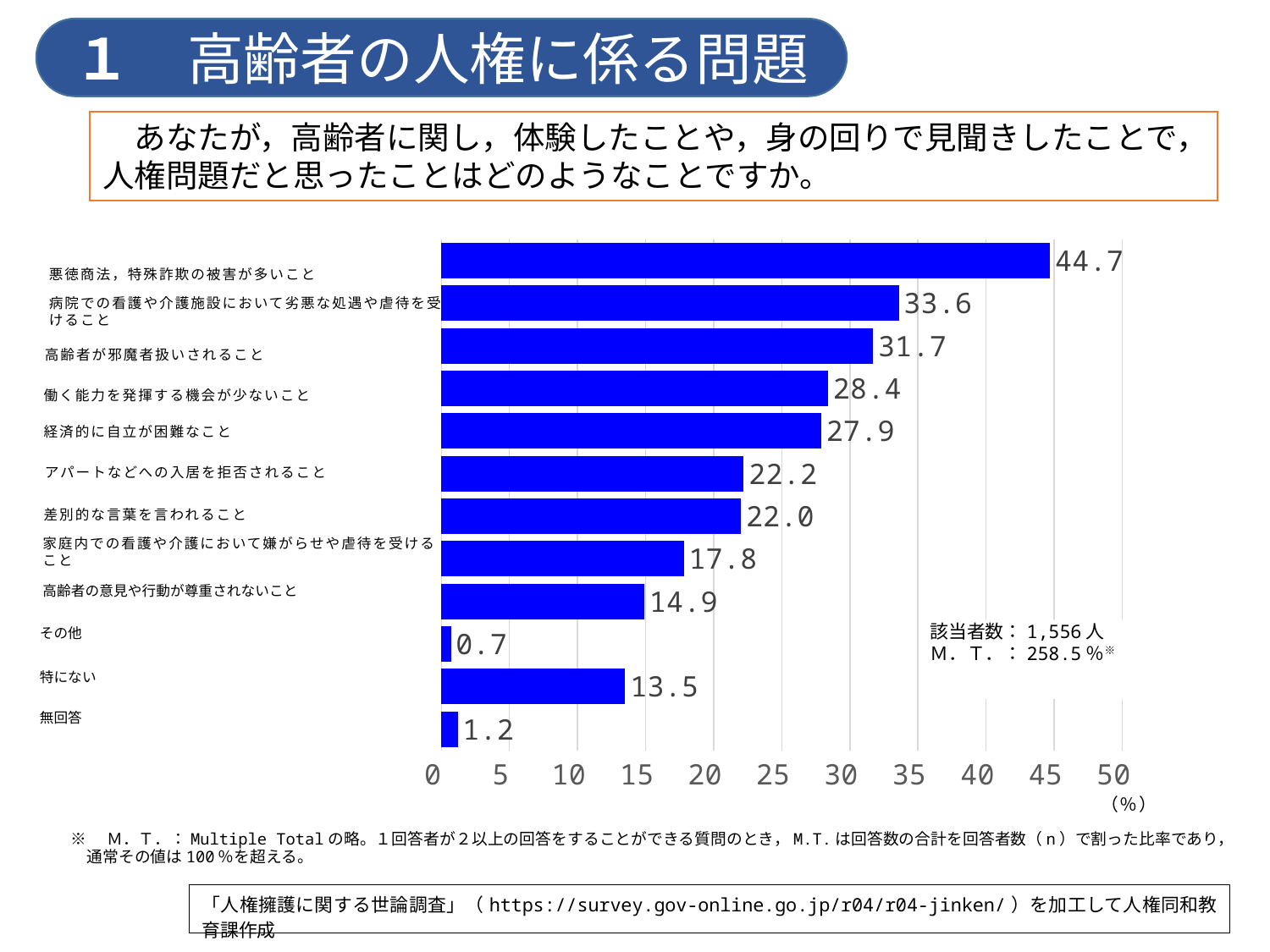

１　高齢者の人権に係る問題
　あなたが，高齢者に関し，体験したことや，身の回りで見聞きしたことで，人権問題だと思ったことはどのようなことですか。

### Chart

| Category |  |
|---|---|
悪徳商法，特殊詐欺の被害が多いこと
病院での看護や介護施設において劣悪な処遇や虐待を受けること
高齢者が邪魔者扱いされること
働く能力を発揮する機会が少ないこと
経済的に自立が困難なこと
アパートなどへの入居を拒否されること
差別的な言葉を言われること
家庭内での看護や介護において嫌がらせや虐待を受けること
高齢者の意見や行動が尊重されないこと
その他
該当者数：1,556人
Ｍ．Ｔ．：258.5％※
特にない
無回答
（％）
※　Ｍ．Ｔ．：Multiple Totalの略。１回答者が２以上の回答をすることができる質問のとき，M.T.は回答数の合計を回答者数（n）で割った比率であり，
通常その値は100％を超える。
「人権擁護に関する世論調査」（https://survey.gov-online.go.jp/r04/r04-jinken/）を加工して人権同和教育課作成
3